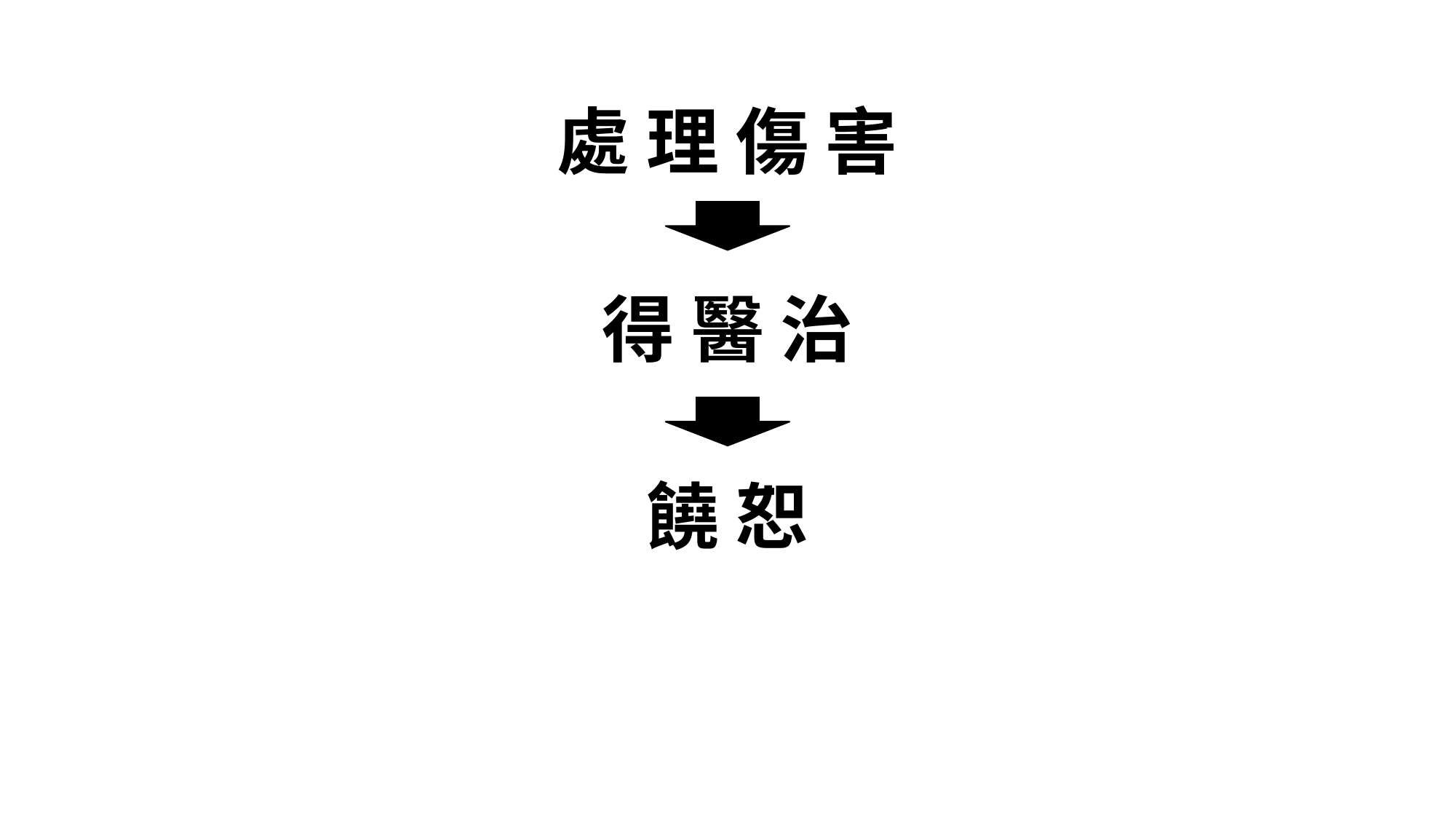

#
處 理 傷 害

得 醫 治

饒 恕